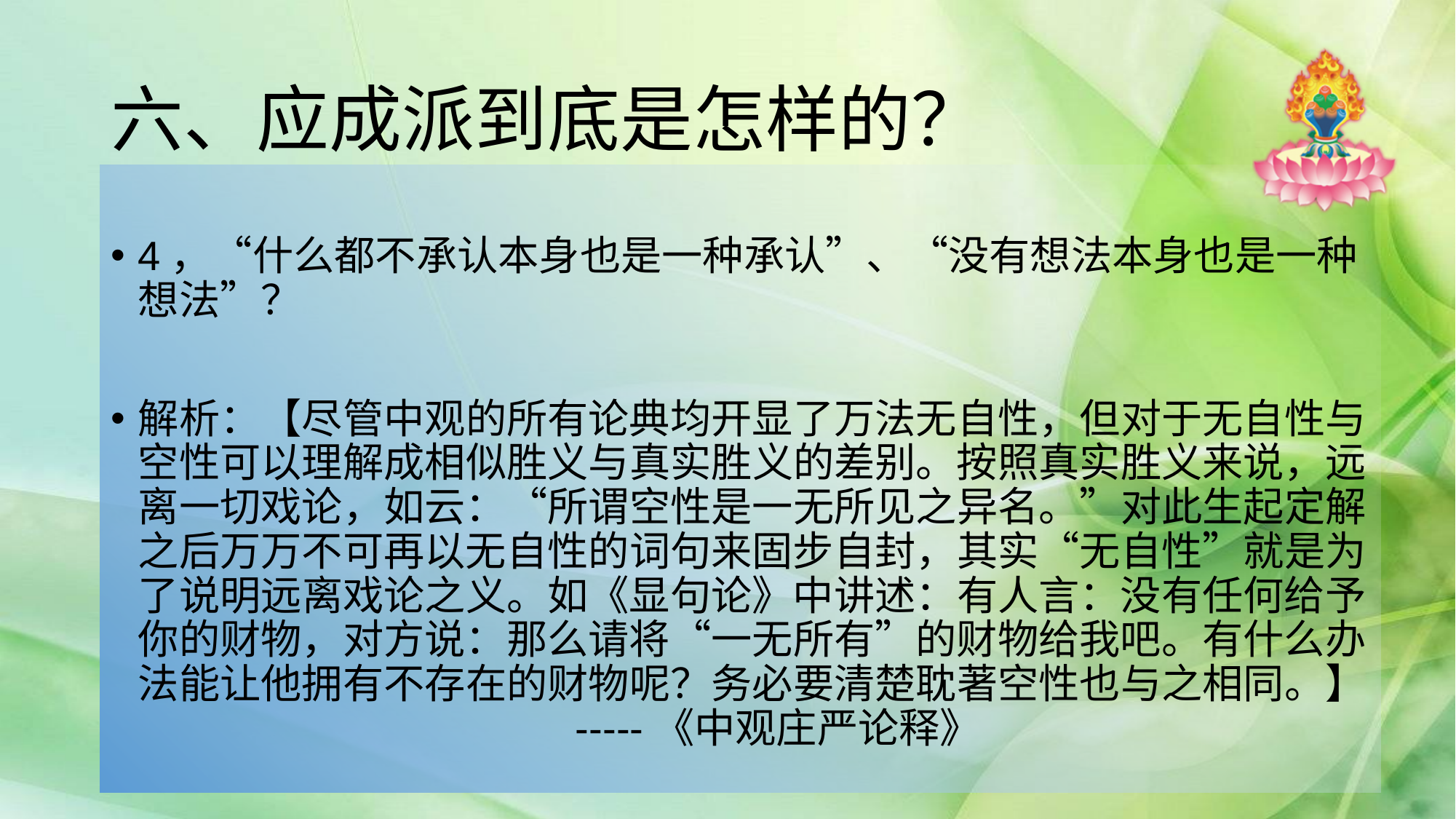

# 六、应成派到底是怎样的？

4，“什么都不承认本身也是一种承认”、“没有想法本身也是一种想法”？

解析：【尽管中观的所有论典均开显了万法无自性，但对于无自性与空性可以理解成相似胜义与真实胜义的差别。按照真实胜义来说，远离一切戏论，如云：“所谓空性是一无所见之异名。”对此生起定解之后万万不可再以无自性的词句来固步自封，其实“无自性”就是为了说明远离戏论之义。如《显句论》中讲述：有人言：没有任何给予你的财物，对方说：那么请将“一无所有”的财物给我吧。有什么办法能让他拥有不存在的财物呢？务必要清楚耽著空性也与之相同。】                                                -----《中观庄严论释》